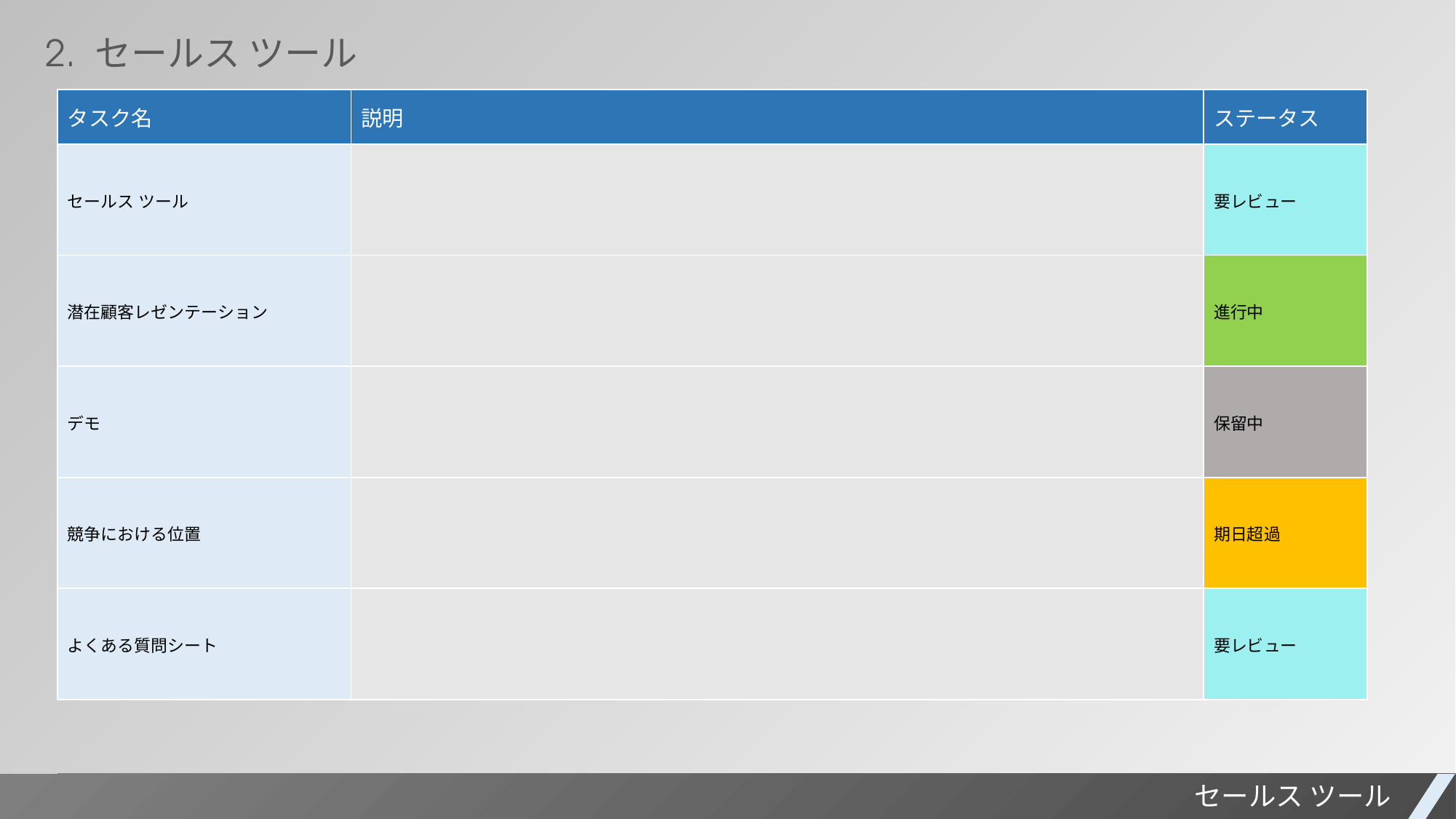

2. セールス ツール
| タスク名 | 説明 | ステータス |
| --- | --- | --- |
| セールス ツール |  | 要レビュー |
| 潜在顧客レゼンテーション |  | 進行中 |
| デモ |  | 保留中 |
| 競争における位置 |  | 期日超過 |
| よくある質問シート |  | 要レビュー |
プロジェクト レポート
セールス ツール